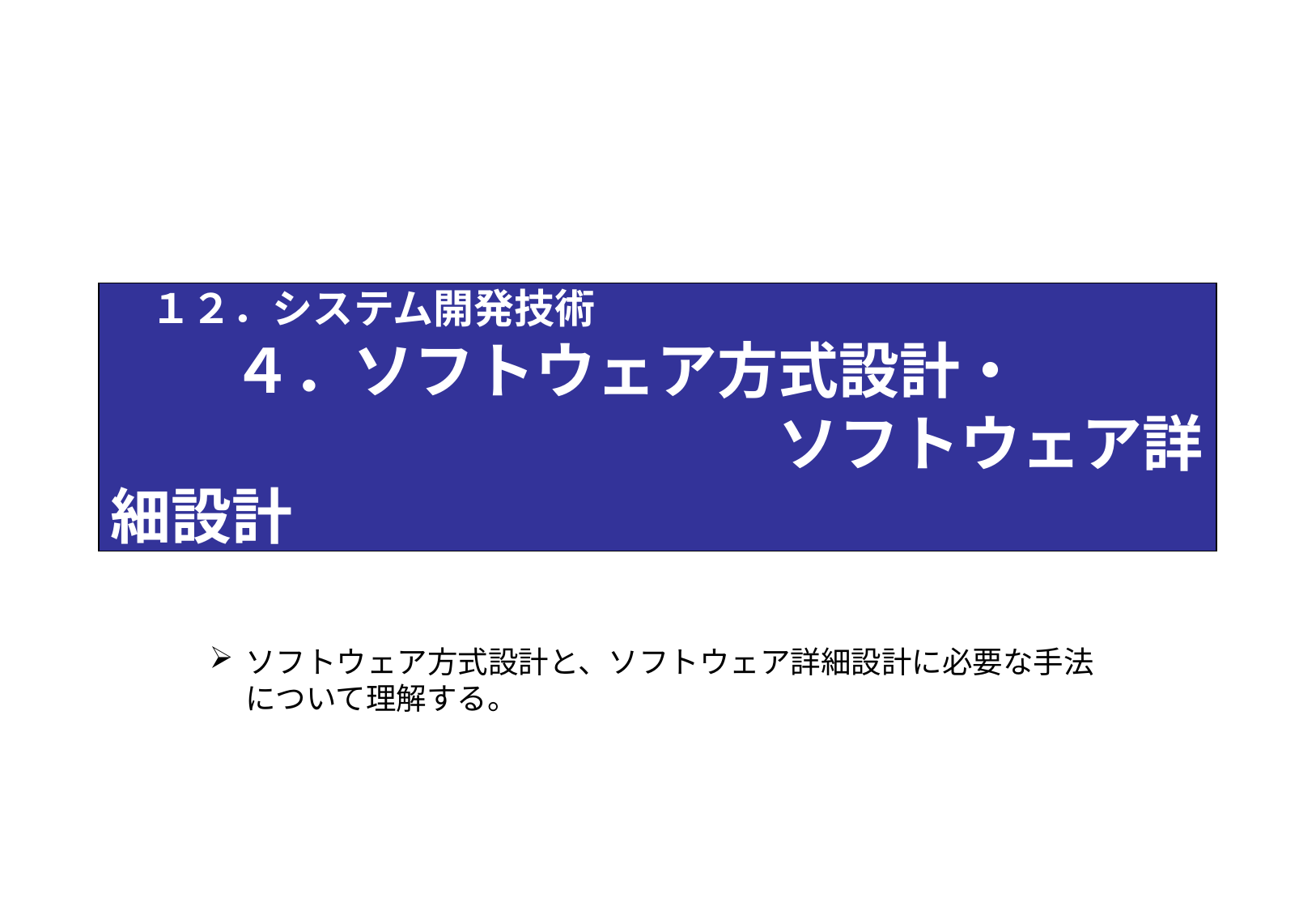

# １２．システム開発技術 　　４．ソフトウェア方式設計・ 　　　　　　　　　　　ソフトウェア詳細設計
ソフトウェア方式設計と、ソフトウェア詳細設計に必要な手法について理解する。